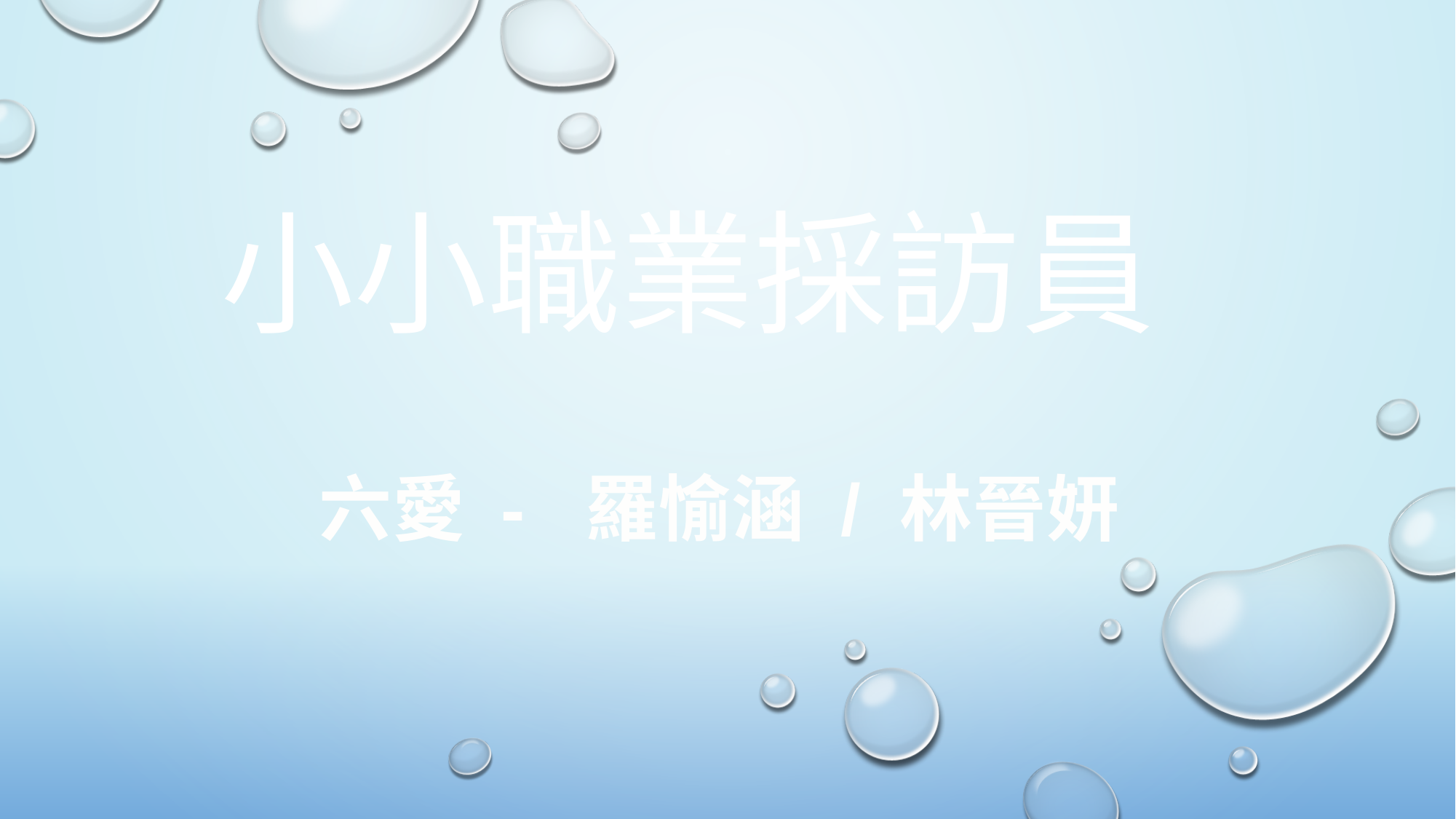

# 小小職業採訪員
   六愛 -  羅愉涵 / 林晉妍